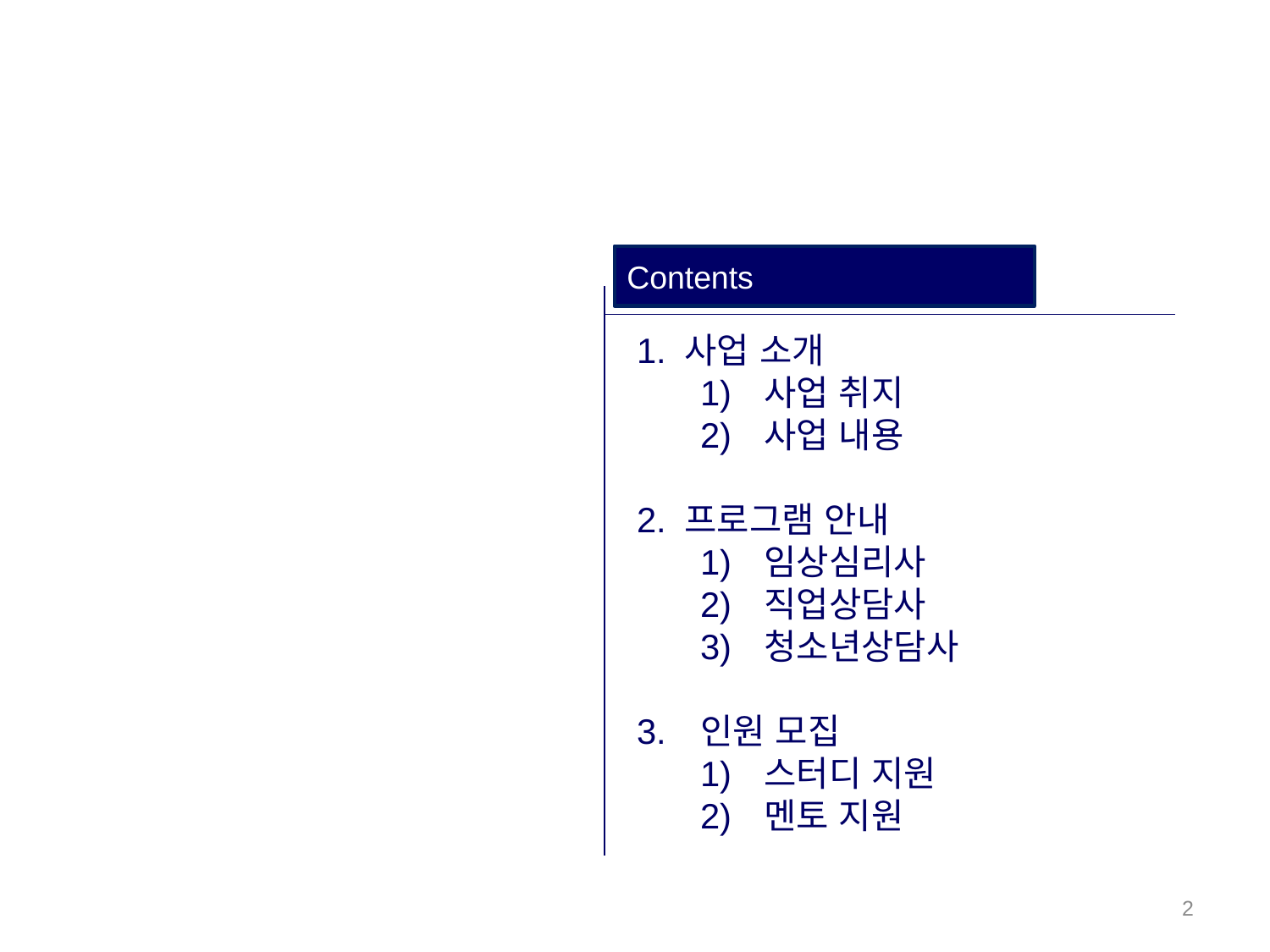

Contents
사업 소개
사업 취지
사업 내용

프로그램 안내
임상심리사
직업상담사
청소년상담사

인원 모집
스터디 지원
멘토 지원
2